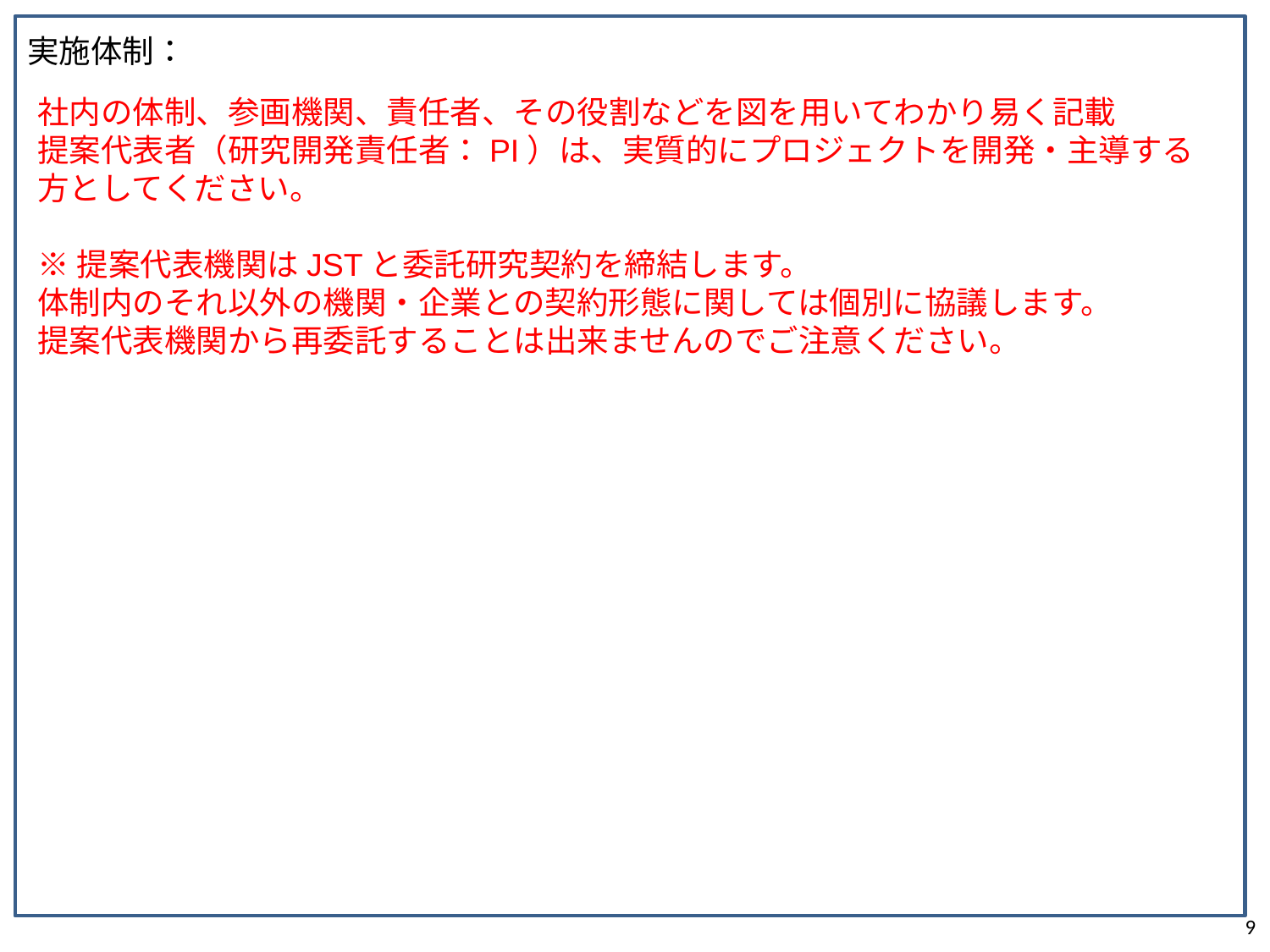

実施体制：
社内の体制、参画機関、責任者、その役割などを図を用いてわかり易く記載
提案代表者（研究開発責任者：PI）は、実質的にプロジェクトを開発・主導する方としてください。

※提案代表機関はJSTと委託研究契約を締結します。
体制内のそれ以外の機関・企業との契約形態に関しては個別に協議します。
提案代表機関から再委託することは出来ませんのでご注意ください。
9